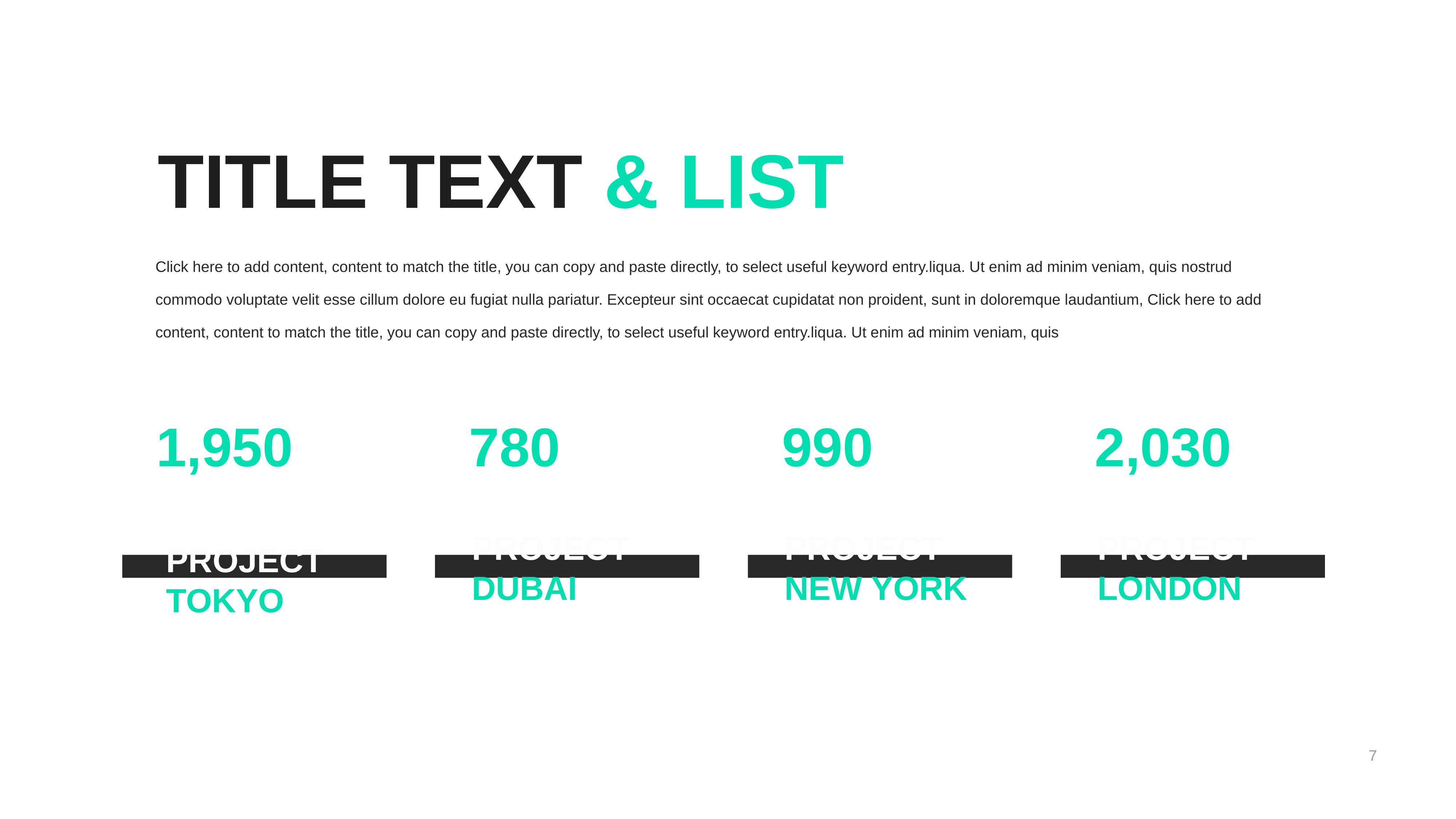

TITLE TEXT & LIST
Click here to add content, content to match the title, you can copy and paste directly, to select useful keyword entry.liqua. Ut enim ad minim veniam, quis nostrud commodo voluptate velit esse cillum dolore eu fugiat nulla pariatur. Excepteur sint occaecat cupidatat non proident, sunt in doloremque laudantium, Click here to add content, content to match the title, you can copy and paste directly, to select useful keyword entry.liqua. Ut enim ad minim veniam, quis
1,950
PROJECT
TOKYO

780
PROJECT
DUBAI

990
PROJECT
NEW YORK

2,030
PROJECT
LONDON

7
PPT模板 http://www.1ppt.com/moban/